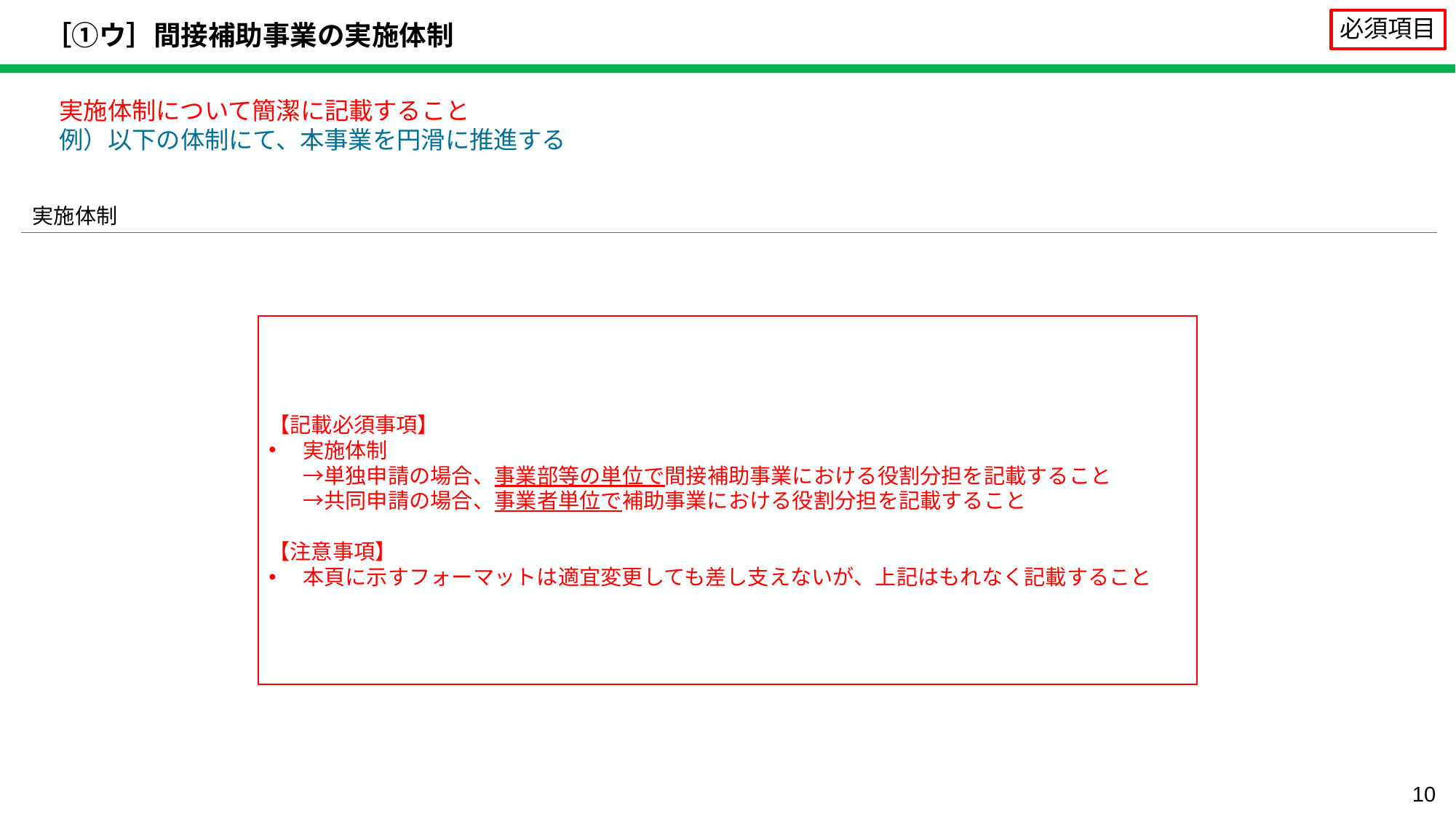

# ［①ウ］間接補助事業の実施体制
必須項目
実施体制について簡潔に記載すること
例）以下の体制にて、本事業を円滑に推進する
実施体制
【記載必須事項】
実施体制
→単独申請の場合、事業部等の単位で間接補助事業における役割分担を記載すること
→共同申請の場合、事業者単位で補助事業における役割分担を記載すること

【注意事項】
本頁に示すフォーマットは適宜変更しても差し支えないが、上記はもれなく記載すること
10